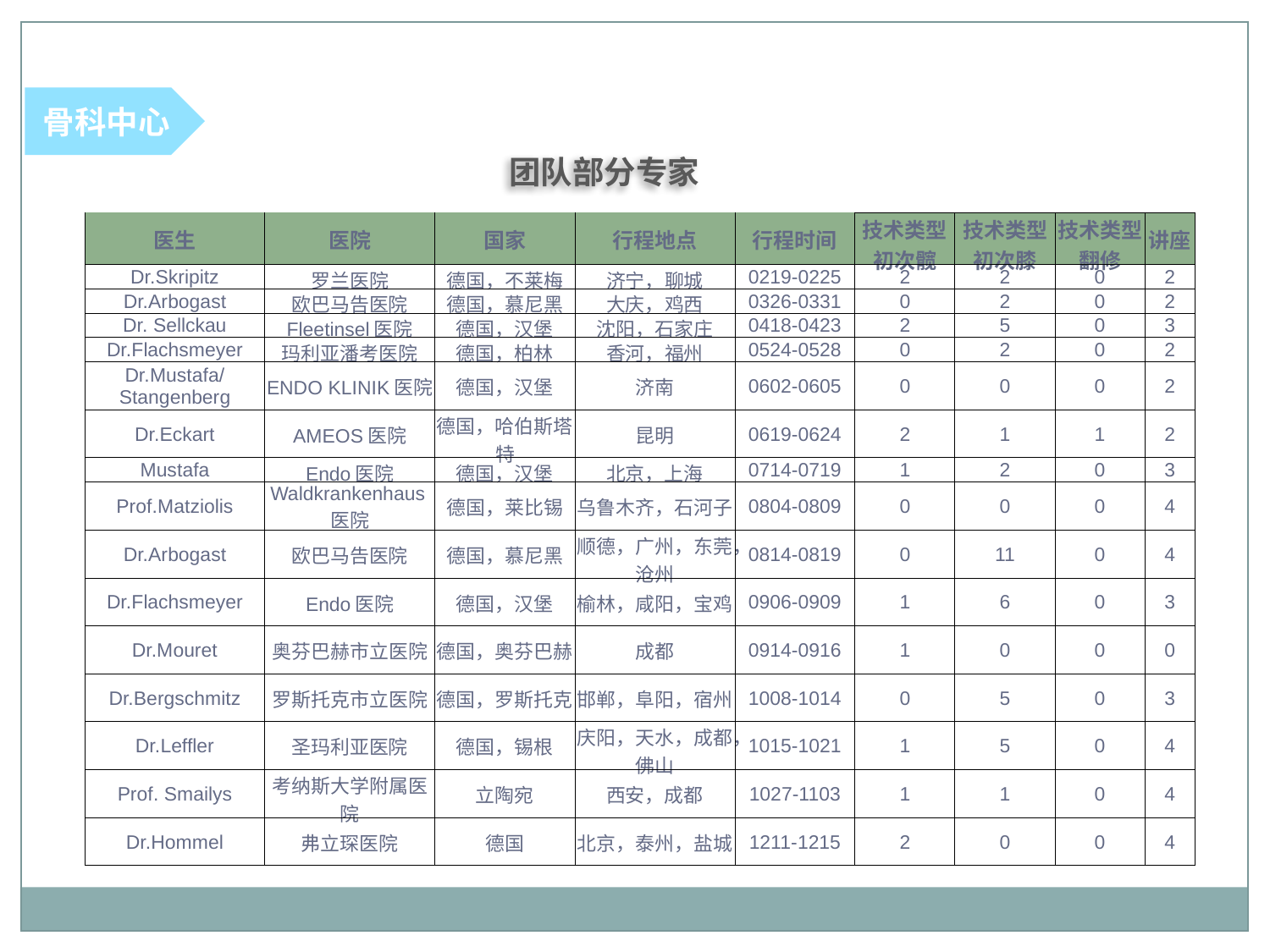

骨科中心
团队部分专家
| 医生 | 医院 | 国家 | 行程地点 | 行程时间 | 技术类型初次髋 | 技术类型初次膝 | 技术类型翻修 | 讲座 |
| --- | --- | --- | --- | --- | --- | --- | --- | --- |
| Dr.Skripitz | 罗兰医院 | 德国，不莱梅 | 济宁，聊城 | 0219-0225 | 2 | 2 | 0 | 2 |
| Dr.Arbogast | 欧巴马告医院 | 德国，慕尼黑 | 大庆，鸡西 | 0326-0331 | 0 | 2 | 0 | 2 |
| Dr. Sellckau | Fleetinsel医院 | 德国，汉堡 | 沈阳，石家庄 | 0418-0423 | 2 | 5 | 0 | 3 |
| Dr.Flachsmeyer | 玛利亚潘考医院 | 德国，柏林 | 香河，福州 | 0524-0528 | 0 | 2 | 0 | 2 |
| Dr.Mustafa/Stangenberg | ENDO KLINIK医院 | 德国，汉堡 | 济南 | 0602-0605 | 0 | 0 | 0 | 2 |
| Dr.Eckart | AMEOS医院 | 德国，哈伯斯塔特 | 昆明 | 0619-0624 | 2 | 1 | 1 | 2 |
| Mustafa | Endo医院 | 德国，汉堡 | 北京，上海 | 0714-0719 | 1 | 2 | 0 | 3 |
| Prof.Matziolis | Waldkrankenhaus医院 | 德国，莱比锡 | 乌鲁木齐，石河子 | 0804-0809 | 0 | 0 | 0 | 4 |
| Dr.Arbogast | 欧巴马告医院 | 德国，慕尼黑 | 顺德，广州，东莞，沧州 | 0814-0819 | 0 | 11 | 0 | 4 |
| Dr.Flachsmeyer | Endo医院 | 德国，汉堡 | 榆林，咸阳，宝鸡 | 0906-0909 | 1 | 6 | 0 | 3 |
| Dr.Mouret | 奥芬巴赫市立医院 | 德国，奥芬巴赫 | 成都 | 0914-0916 | 1 | 0 | 0 | 0 |
| Dr.Bergschmitz | 罗斯托克市立医院 | 德国，罗斯托克 | 邯郸，阜阳，宿州 | 1008-1014 | 0 | 5 | 0 | 3 |
| Dr.Leffler | 圣玛利亚医院 | 德国，锡根 | 庆阳，天水，成都，佛山 | 1015-1021 | 1 | 5 | 0 | 4 |
| Prof. Smailys | 考纳斯大学附属医院 | 立陶宛 | 西安，成都 | 1027-1103 | 1 | 1 | 0 | 4 |
| Dr.Hommel | 弗立琛医院 | 德国 | 北京，泰州，盐城 | 1211-1215 | 2 | 0 | 0 | 4 |